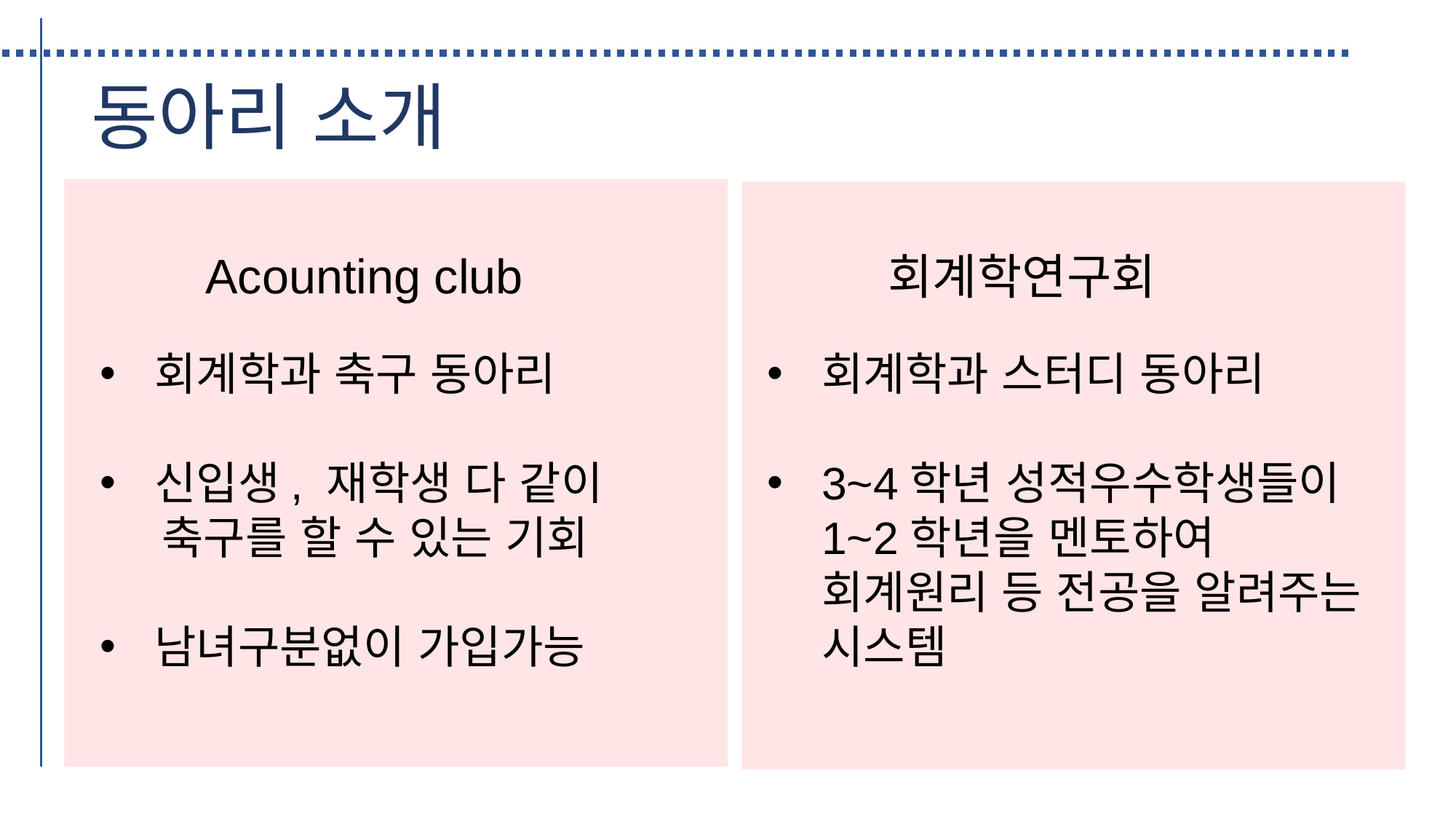

동아리 소개

.
Acounting club
회계학연구회
회계학과 축구 동아리

신입생, 재학생 다 같이
    축구를 할 수 있는 기회

남녀구분없이 가입가능
회계학과 스터디 동아리

3~4학년 성적우수학생들이 1~2학년을 멘토하여 회계원리 등 전공을 알려주는 시스템